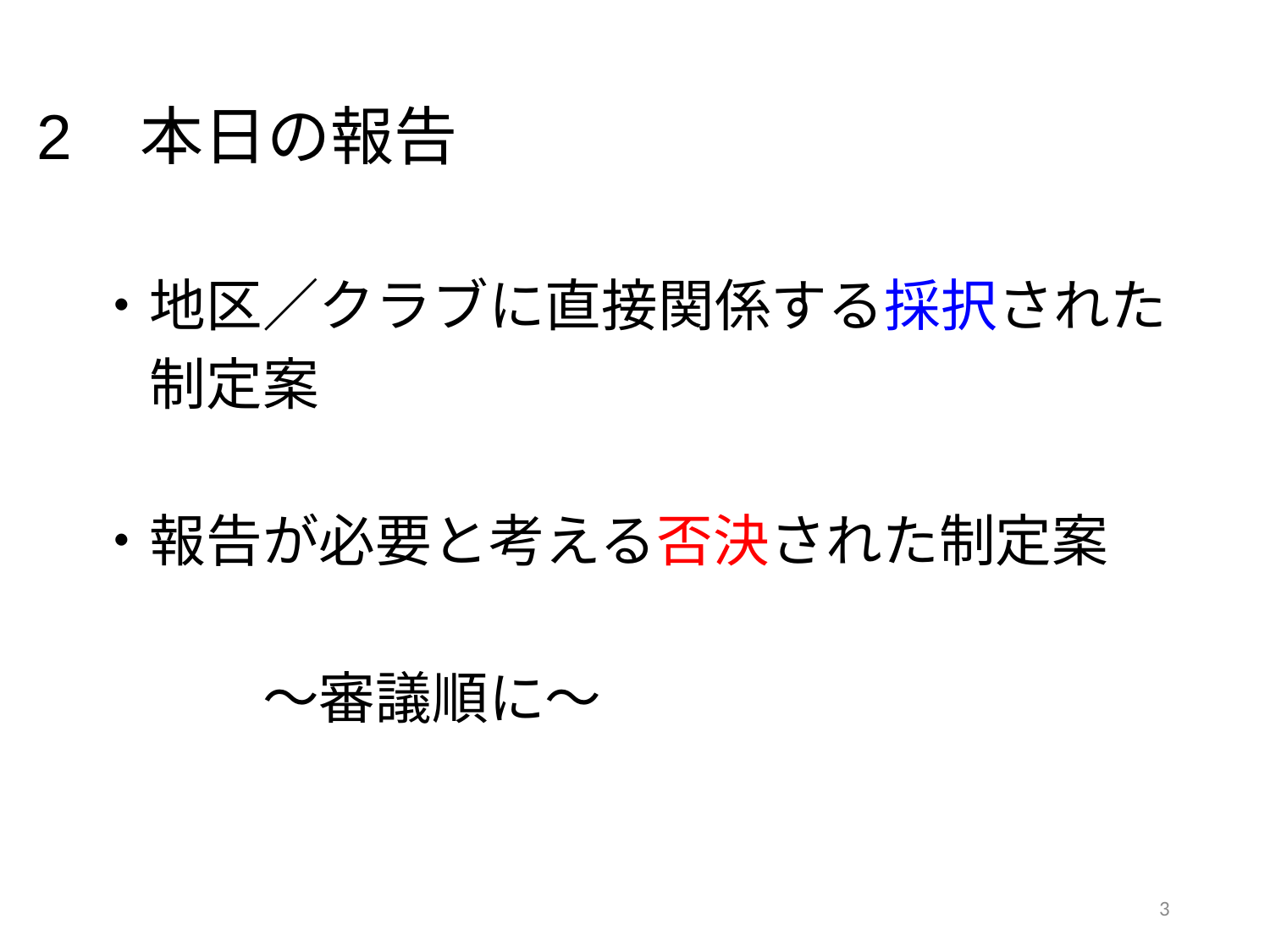

本日の報告

　・地区／クラブに直接関係する採択された
　　制定案

　・報告が必要と考える否決された制定案

　　　　～審議順に～
3